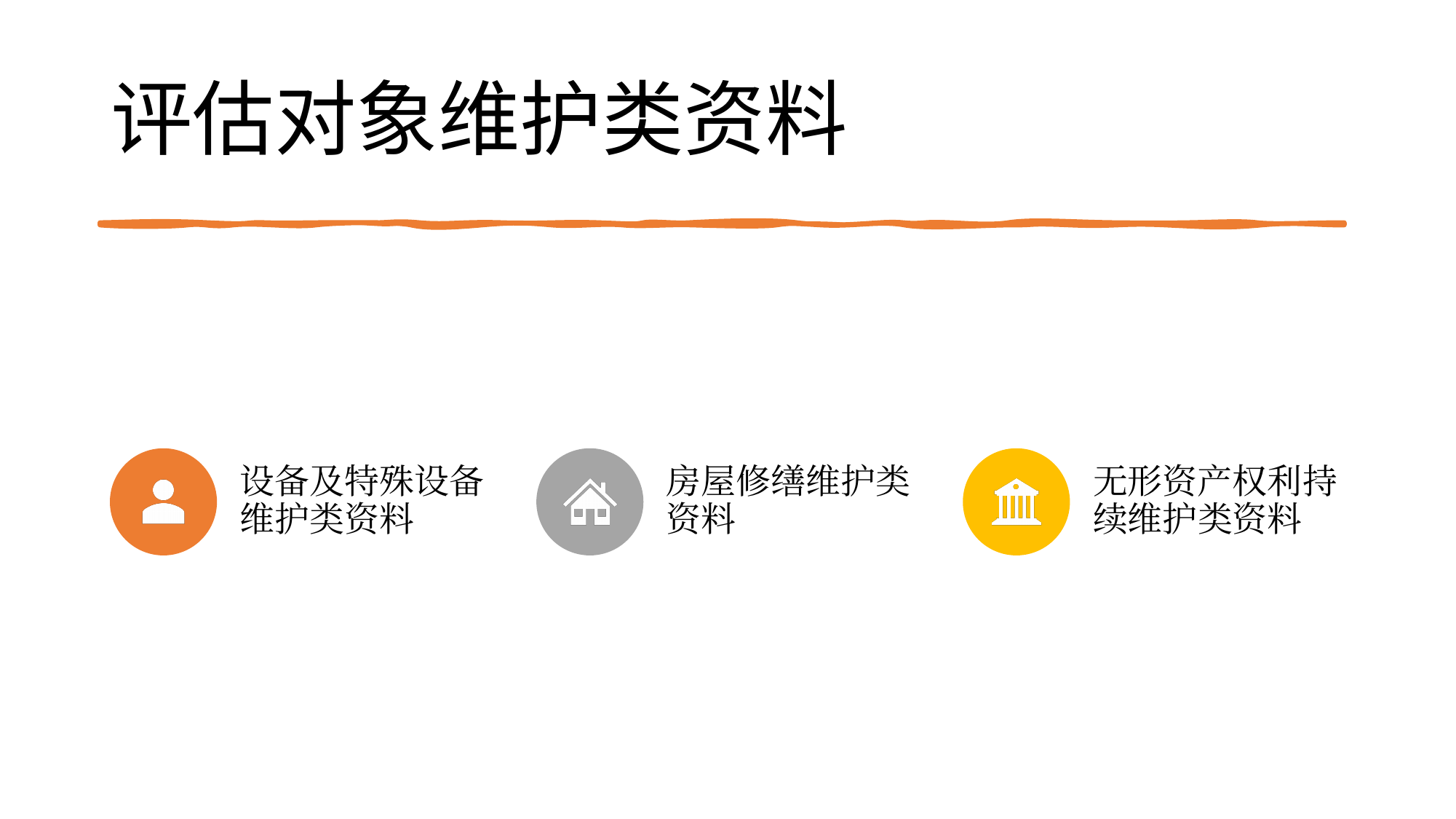

# 评估对象维护类资料

设备及特殊设备维护类资料
房屋修缮维护类资料
无形资产权利持续维护类资料